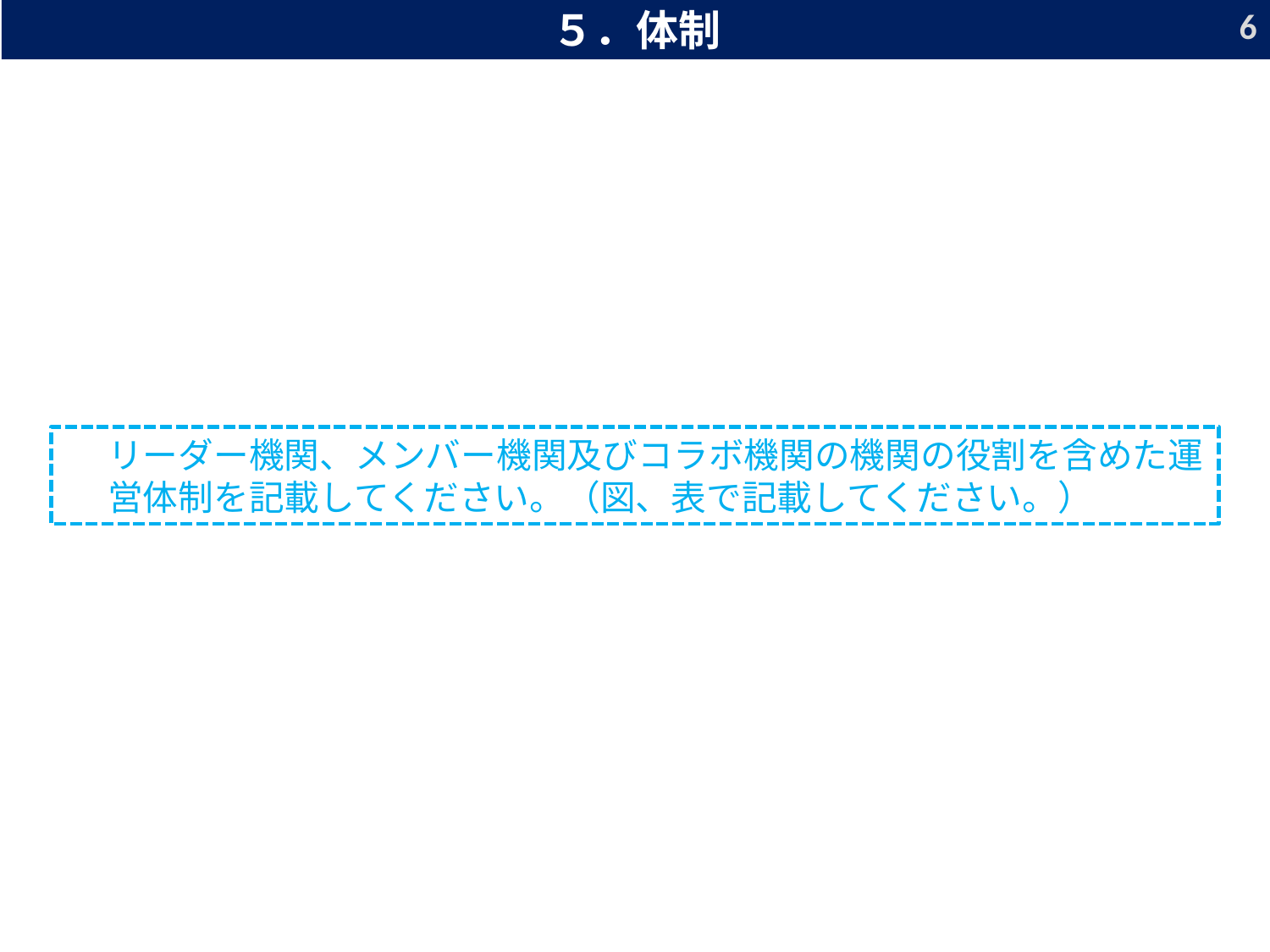

6
５．体制
リーダー機関、メンバー機関及びコラボ機関の機関の役割を含めた運営体制を記載してください。（図、表で記載してください。）